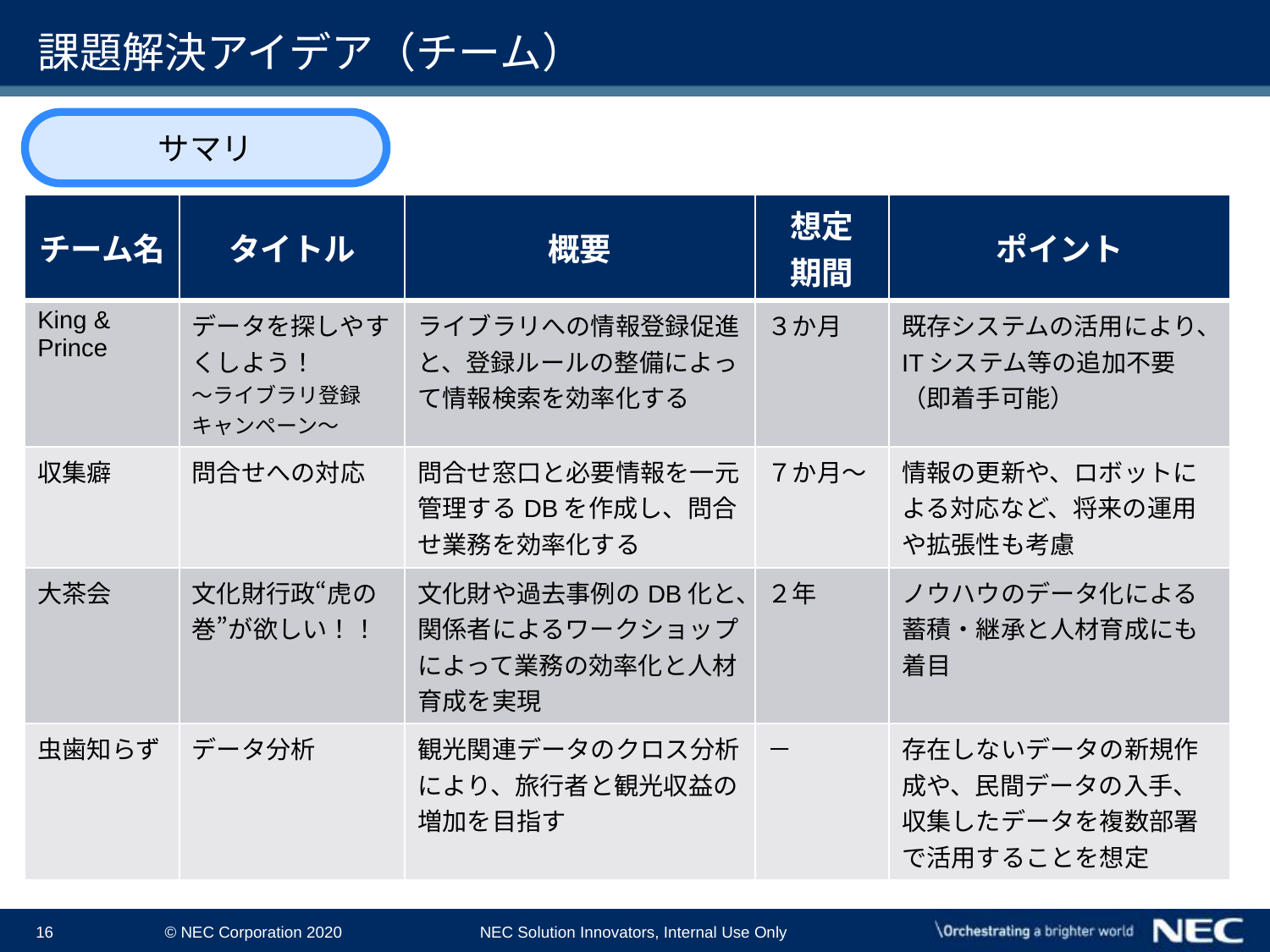

# 課題解決アイデア（チーム）
サマリ
| チーム名 | タイトル | 概要 | 想定 期間 | ポイント |
| --- | --- | --- | --- | --- |
| King & Prince | データを探しやすくしよう！ ～ライブラリ登録キャンペーン～ | ライブラリへの情報登録促進と、登録ルールの整備によって情報検索を効率化する | ３か月 | 既存システムの活用により、ITシステム等の追加不要（即着手可能） |
| 収集癖 | 問合せへの対応 | 問合せ窓口と必要情報を一元管理するDBを作成し、問合せ業務を効率化する | ７か月～ | 情報の更新や、ロボットによる対応など、将来の運用や拡張性も考慮 |
| 大茶会 | 文化財行政“虎の巻”が欲しい！！ | 文化財や過去事例のDB化と、関係者によるワークショップによって業務の効率化と人材育成を実現 | ２年 | ノウハウのデータ化による蓄積・継承と人材育成にも着目 |
| 虫歯知らず | データ分析 | 観光関連データのクロス分析により、旅行者と観光収益の増加を目指す | － | 存在しないデータの新規作成や、民間データの入手、収集したデータを複数部署で活用することを想定 |